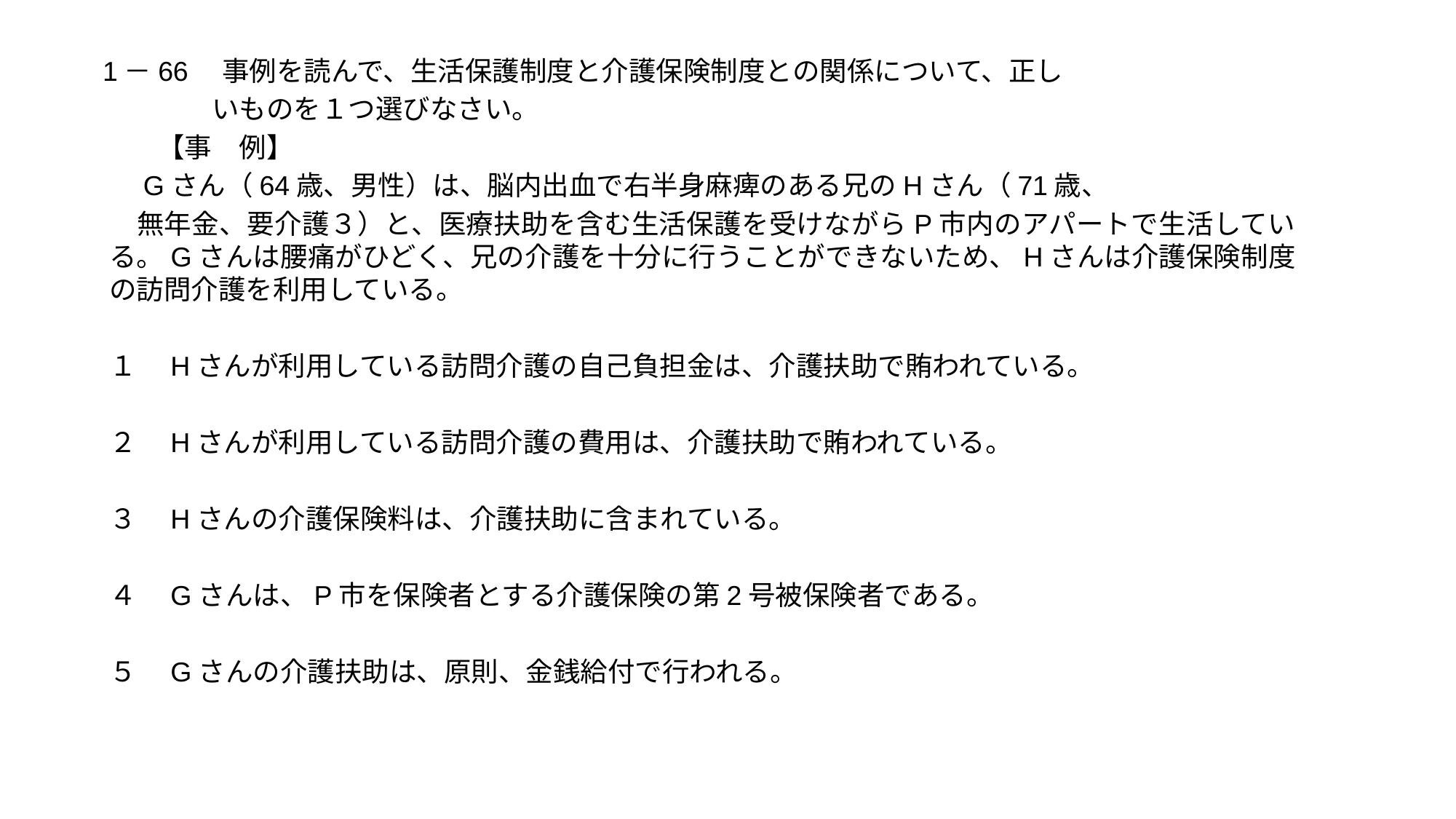

1－66　事例を読んで、生活保護制度と介護保険制度との関係について、正し
　　　　いものを１つ選びなさい。
　　【事　例】
　Gさん（64歳、男性）は、脳内出血で右半身麻痺のある兄のHさん（71歳、
　無年金、要介護３）と、医療扶助を含む生活保護を受けながらP市内のアパートで生活している。Gさんは腰痛がひどく、兄の介護を十分に行うことができないため、Hさんは介護保険制度の訪問介護を利用している。

１　Hさんが利用している訪問介護の自己負担金は、介護扶助で賄われている。

２　Hさんが利用している訪問介護の費用は、介護扶助で賄われている。

３　Hさんの介護保険料は、介護扶助に含まれている。

４　Gさんは、P市を保険者とする介護保険の第2号被保険者である。

５　Gさんの介護扶助は、原則、金銭給付で行われる。